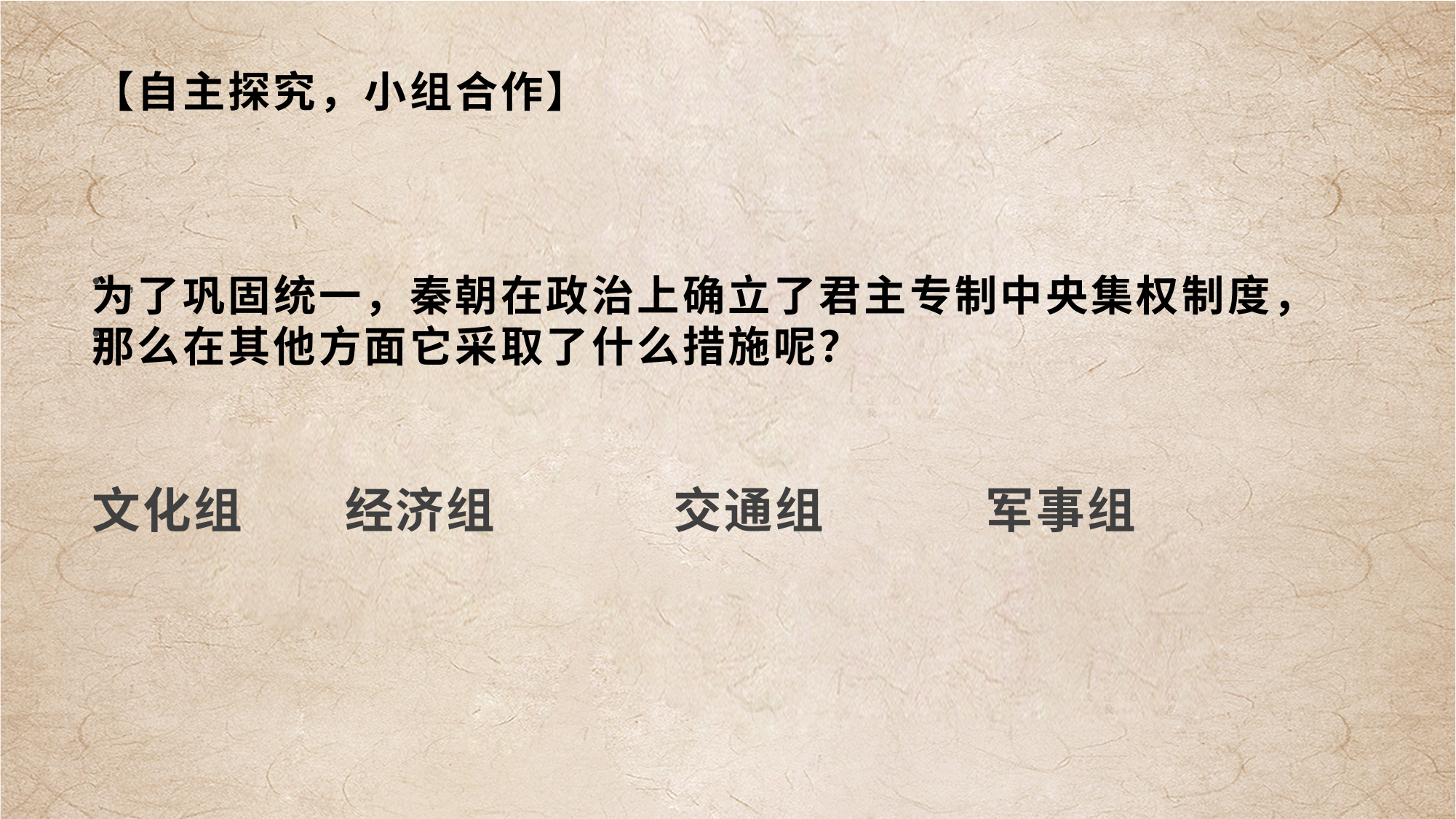

# 【自主探究，小组合作】 为了巩固统一，秦朝在政治上确立了君主专制中央集权制度， 那么在其他方面它采取了什么措施呢？

 ,

文化组         经济组                      交通组                 军事组